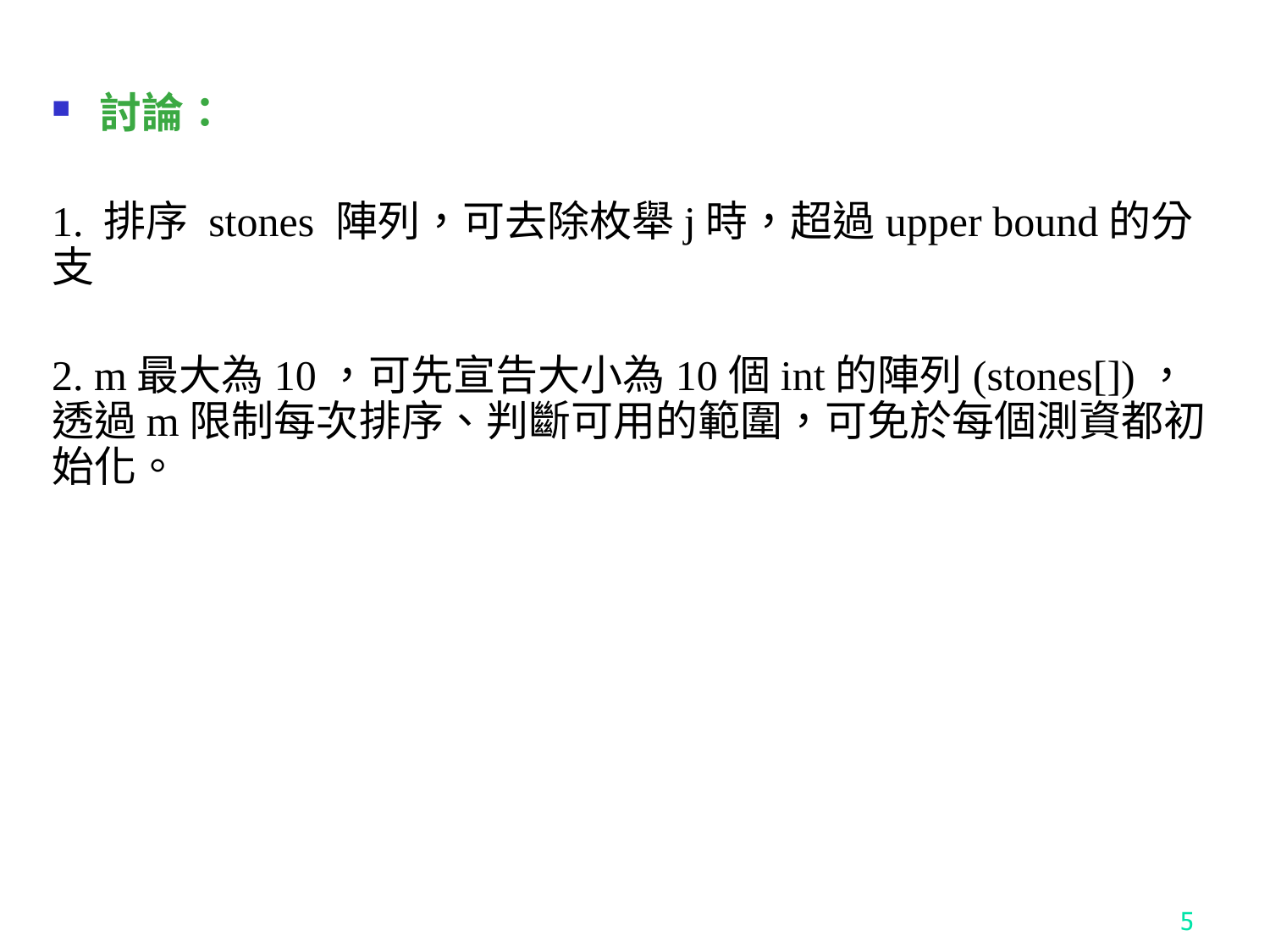

討論：

1. 排序 stones 陣列，可去除枚舉j時，超過upper bound的分支

2. m最大為10，可先宣告大小為10個int的陣列(stones[])，透過m限制每次排序、判斷可用的範圍，可免於每個測資都初始化。
5